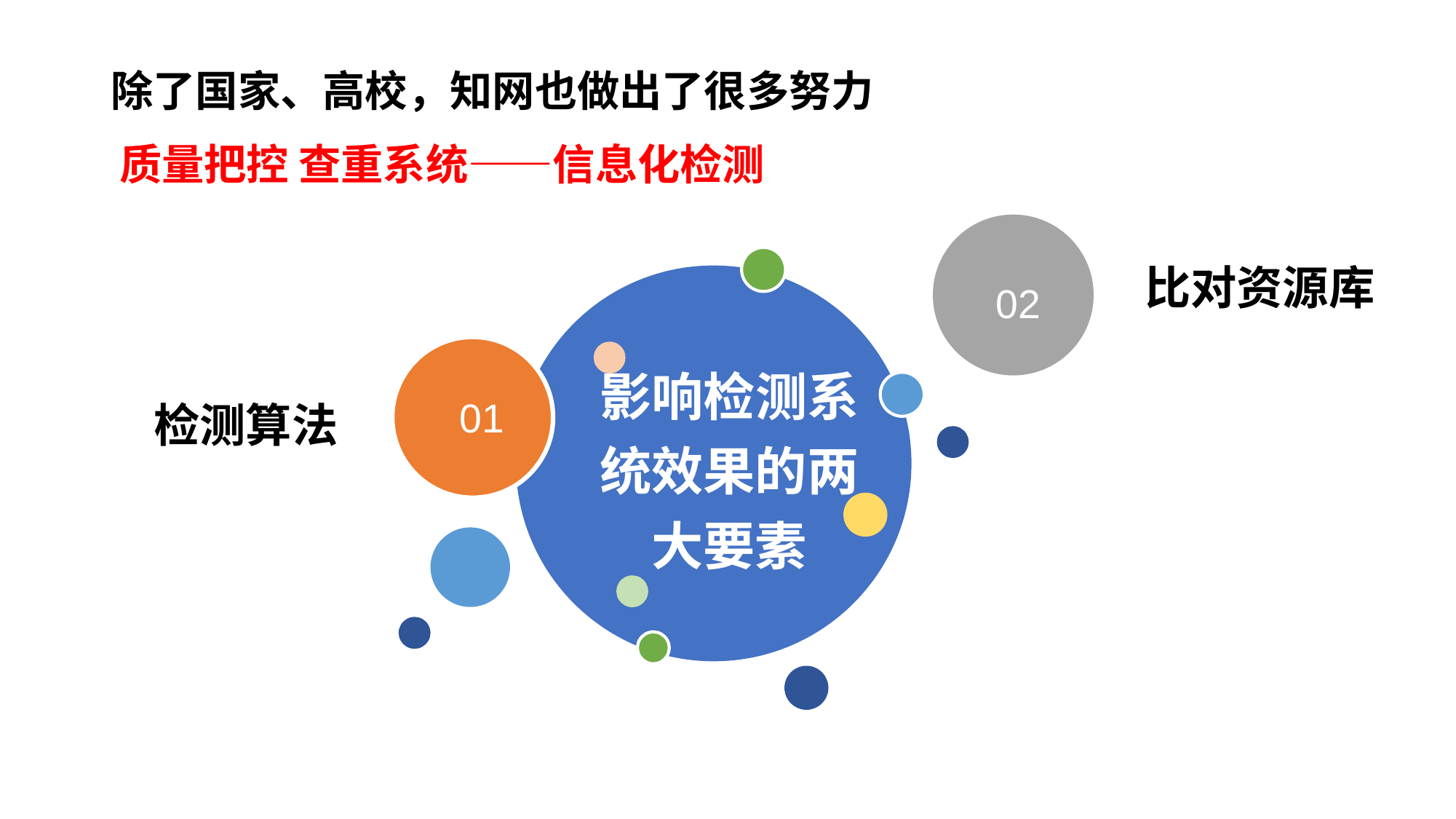

# 除了国家、高校，知网也做出了很多努力
质量把控 查重系统——信息化检测

比对资源库
02
02
影响检测系统效果的两大要素
影响检测系统效果的两大要素
01
01
检测算法